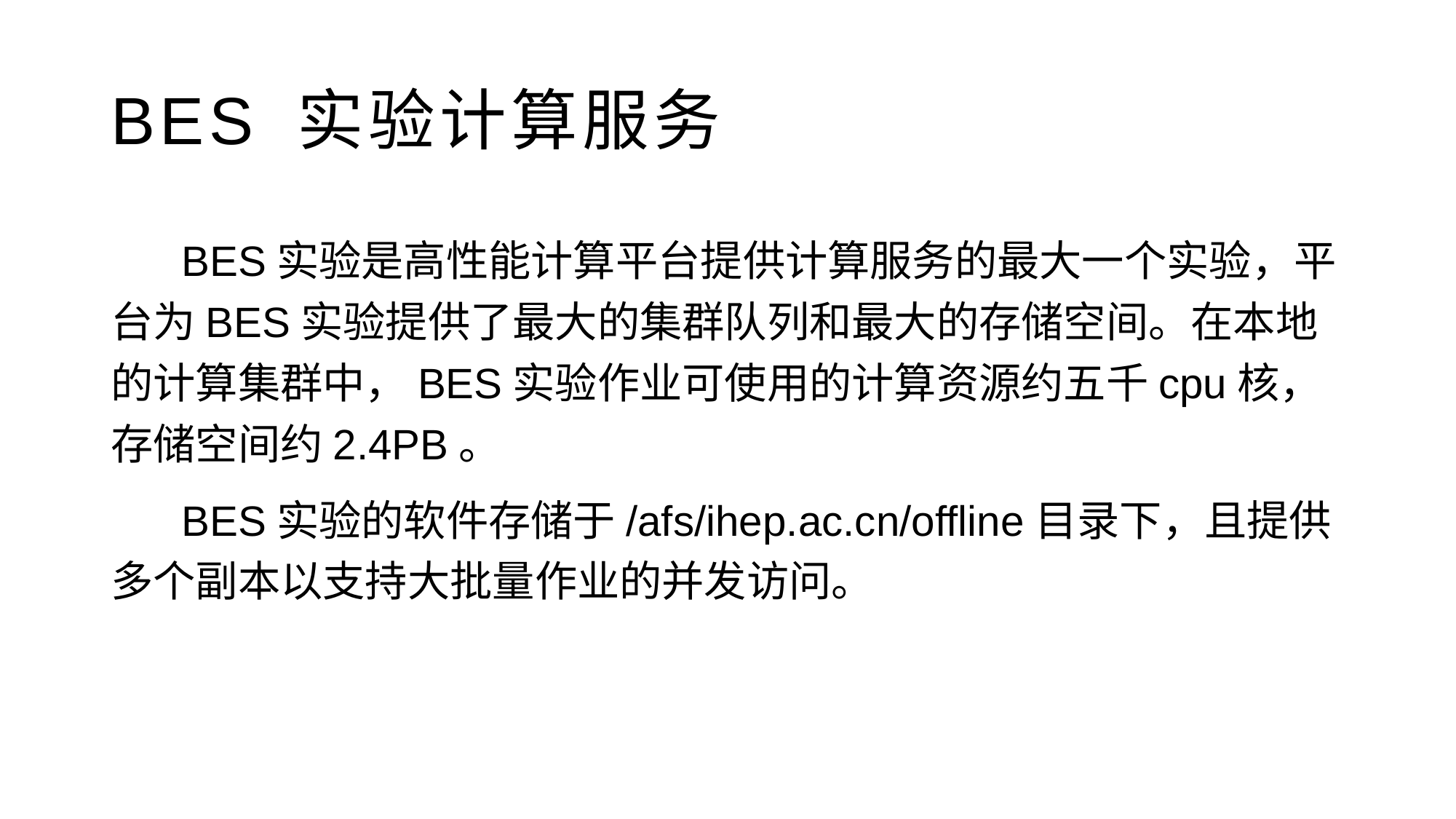

# BES 实验计算服务
      BES实验是高性能计算平台提供计算服务的最大一个实验，平台为BES实验提供了最大的集群队列和最大的存储空间。在本地的计算集群中，BES实验作业可使用的计算资源约五千cpu核，存储空间约2.4PB。
      BES实验的软件存储于/afs/ihep.ac.cn/offline目录下，且提供多个副本以支持大批量作业的并发访问。